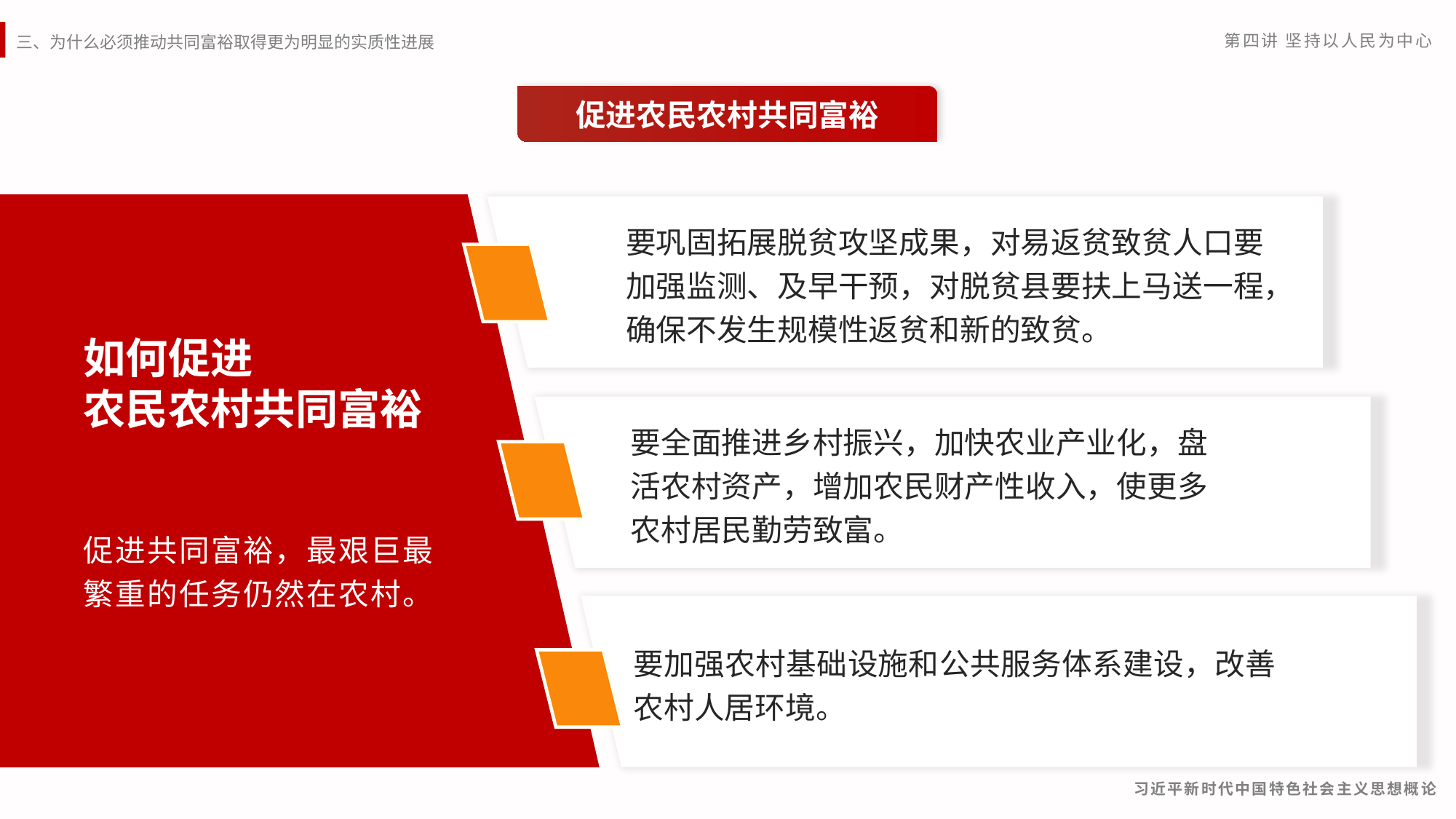

促进农民农村共同富裕

要巩固拓展脱贫攻坚成果，对易返贫致贫人口要加强监测、及早干预，对脱贫县要扶上马送一程，确保不发生规模性返贫和新的致贫。

如何促进
农民农村共同富裕

要全面推进乡村振兴，加快农业产业化，盘活农村资产，增加农民财产性收入，使更多农村居民勤劳致富。

促进共同富裕，最艰巨最繁重的任务仍然在农村。

要加强农村基础设施和公共服务体系建设，改善农村人居环境。